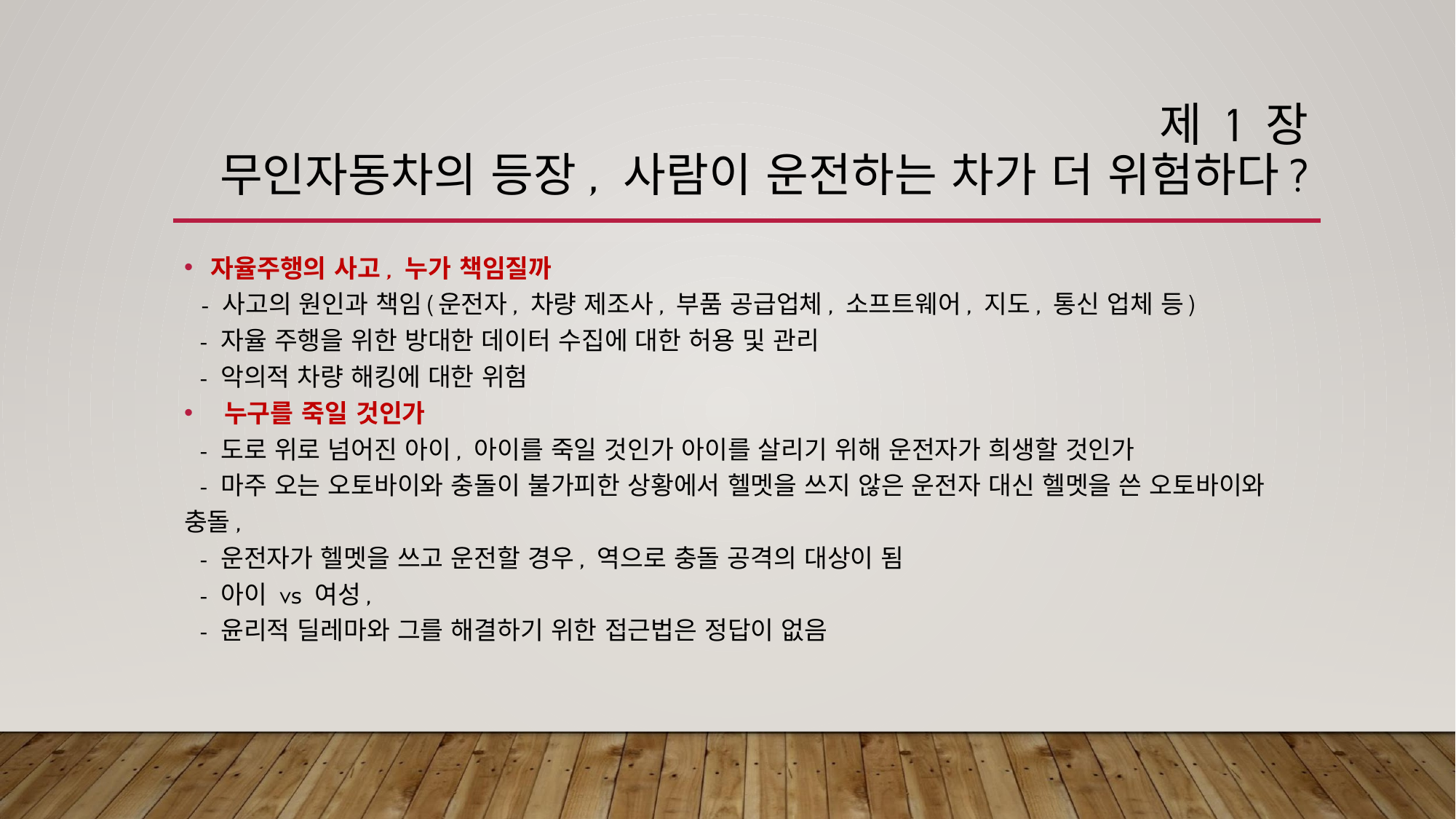

# 제 1 장 무인자동차의 등장, 사람이 운전하는 차가 더 위험하다?
자율주행의 사고, 누가 책임질까
  - 사고의 원인과 책임(운전자, 차량 제조사, 부품 공급업체, 소프트웨어, 지도, 통신 업체 등)
  - 자율 주행을 위한 방대한 데이터 수집에 대한 허용 및 관리
  - 악의적 차량 해킹에 대한 위험
누구를 죽일 것인가
  - 도로 위로 넘어진 아이, 아이를 죽일 것인가 아이를 살리기 위해 운전자가 희생할 것인가
  - 마주 오는 오토바이와 충돌이 불가피한 상황에서 헬멧을 쓰지 않은 운전자 대신 헬멧을 쓴 오토바이와 충돌,
  - 운전자가 헬멧을 쓰고 운전할 경우, 역으로 충돌 공격의 대상이 됨
  - 아이 vs 여성,
  - 윤리적 딜레마와 그를 해결하기 위한 접근법은 정답이 없음